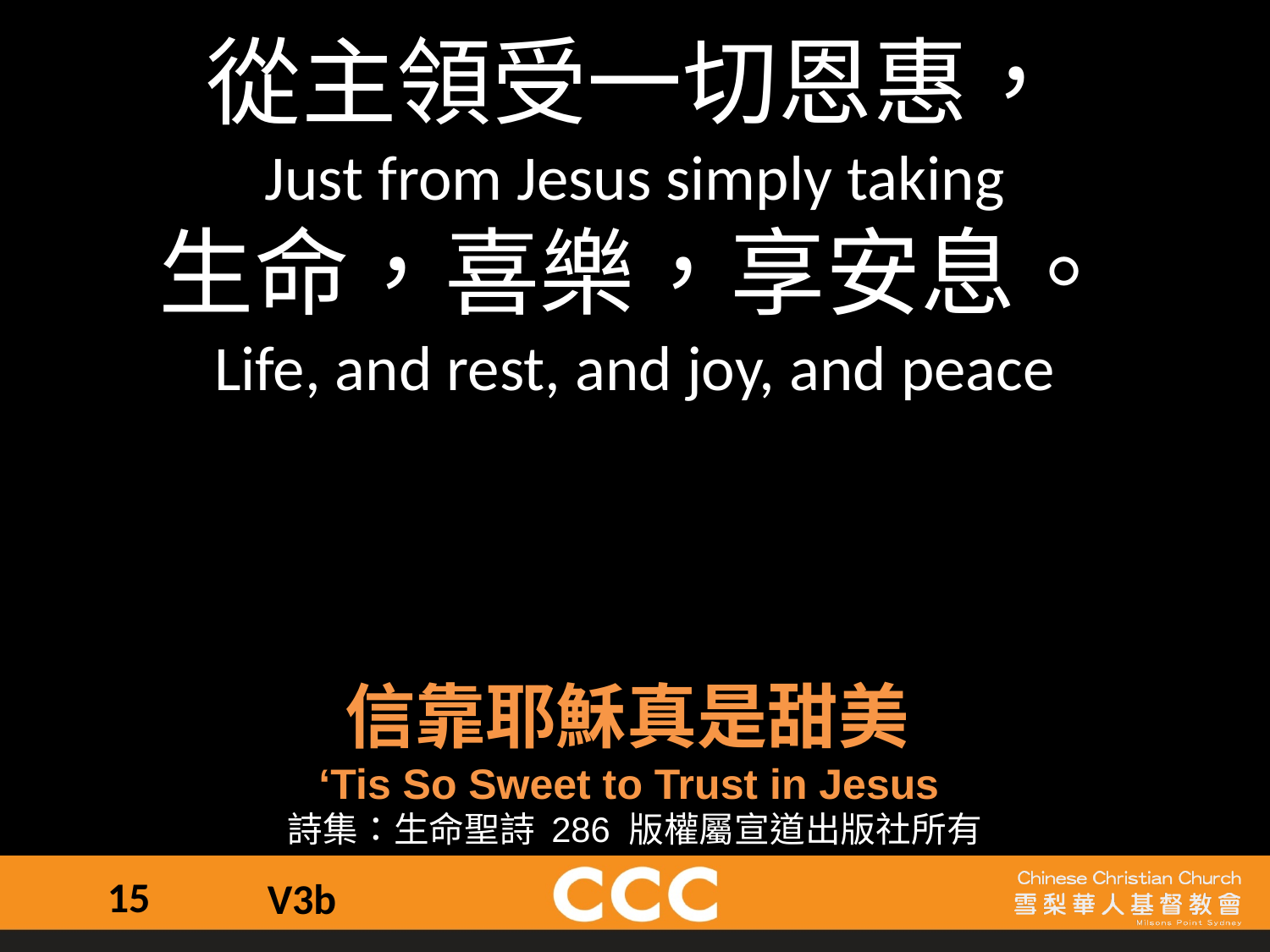

從主領受一切恩惠，
Just from Jesus simply taking
生命，喜樂，享安息。
Life, and rest, and joy, and peace
信靠耶穌真是甜美
‘Tis So Sweet to Trust in Jesus
詩集：生命聖詩 286 版權屬宣道出版社所有
15
V3b